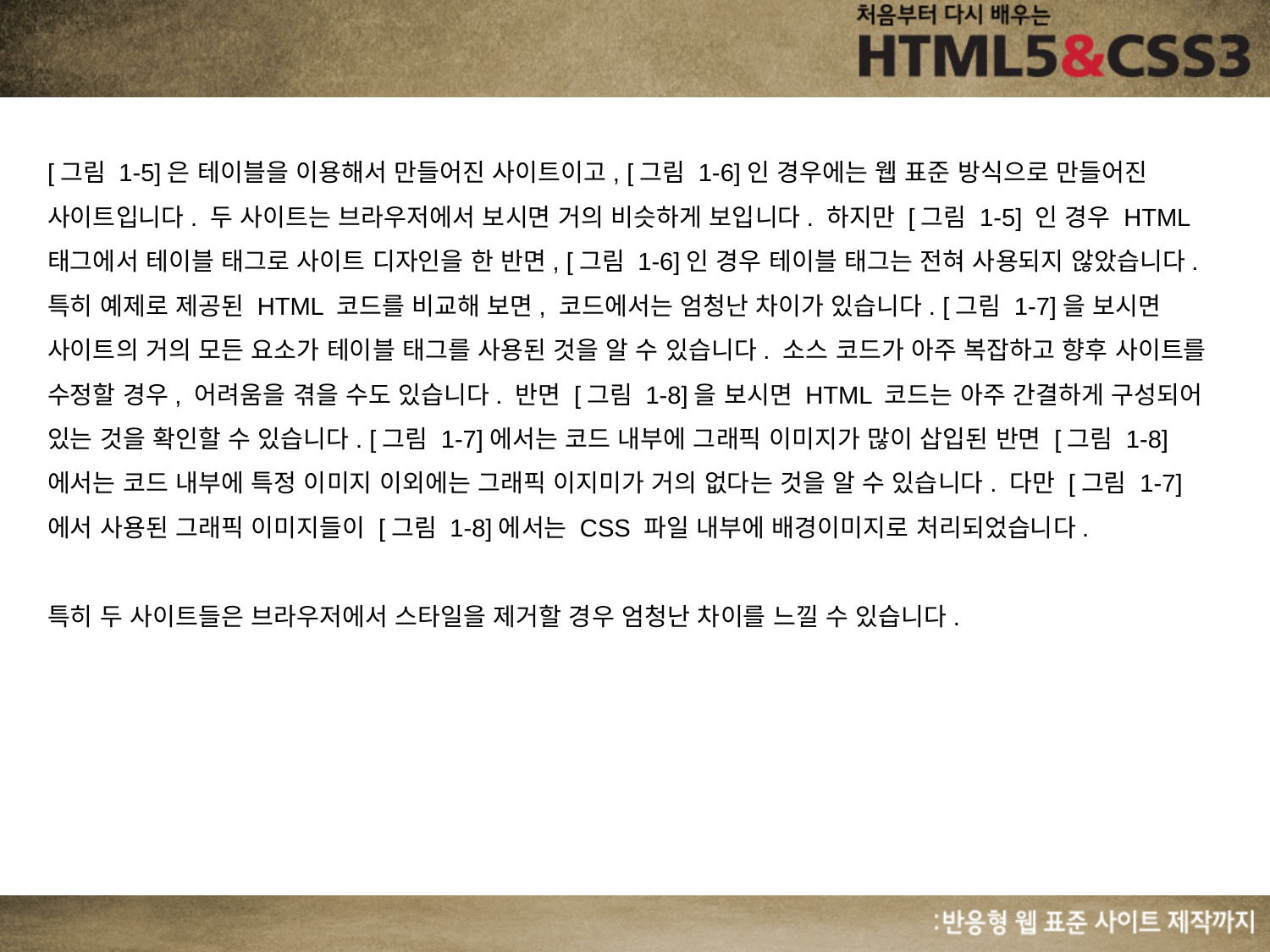

[그림 1-5]은 테이블을 이용해서 만들어진 사이트이고, [그림 1-6]인 경우에는 웹 표준 방식으로 만들어진 사이트입니다. 두 사이트는 브라우저에서 보시면 거의 비슷하게 보입니다. 하지만 [그림 1-5] 인 경우 HTML 태그에서 테이블 태그로 사이트 디자인을 한 반면, [그림 1-6]인 경우 테이블 태그는 전혀 사용되지 않았습니다. 특히 예제로 제공된 HTML 코드를 비교해 보면, 코드에서는 엄청난 차이가 있습니다. [그림 1-7]을 보시면 사이트의 거의 모든 요소가 테이블 태그를 사용된 것을 알 수 있습니다. 소스 코드가 아주 복잡하고 향후 사이트를 수정할 경우, 어려움을 겪을 수도 있습니다. 반면 [그림 1-8]을 보시면 HTML 코드는 아주 간결하게 구성되어 있는 것을 확인할 수 있습니다. [그림 1-7]에서는 코드 내부에 그래픽 이미지가 많이 삽입된 반면 [그림 1-8]에서는 코드 내부에 특정 이미지 이외에는 그래픽 이지미가 거의 없다는 것을 알 수 있습니다. 다만 [그림 1-7]에서 사용된 그래픽 이미지들이 [그림 1-8]에서는 CSS 파일 내부에 배경이미지로 처리되었습니다.

특히 두 사이트들은 브라우저에서 스타일을 제거할 경우 엄청난 차이를 느낄 수 있습니다.